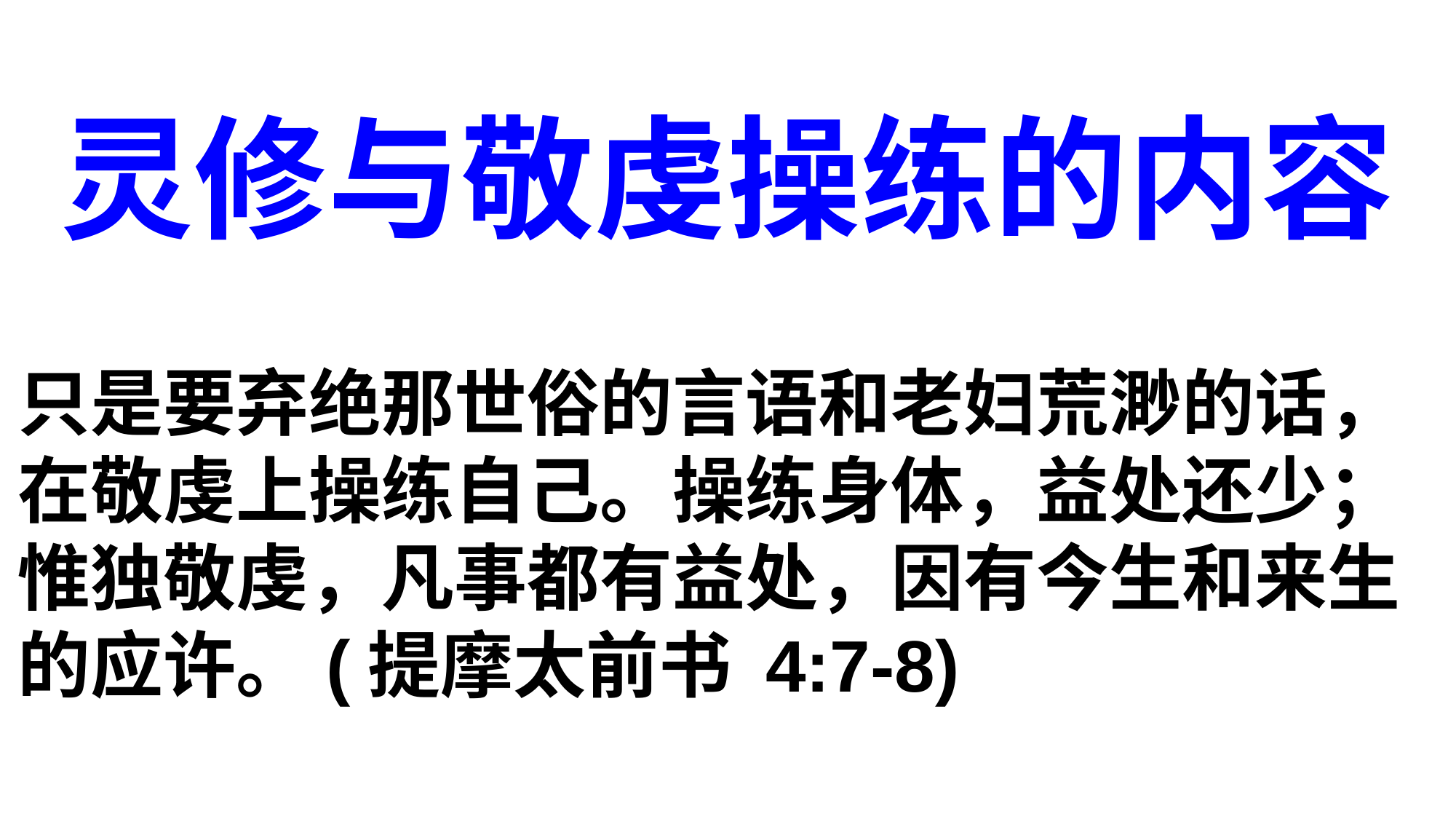

# 灵修与敬虔操练的内容
只是要弃绝那世俗的言语和老妇荒渺的话，在敬虔上操练自己。操练身体，益处还少；惟独敬虔，凡事都有益处，因有今生和来生的应许。(提摩太前书 4:7-8)